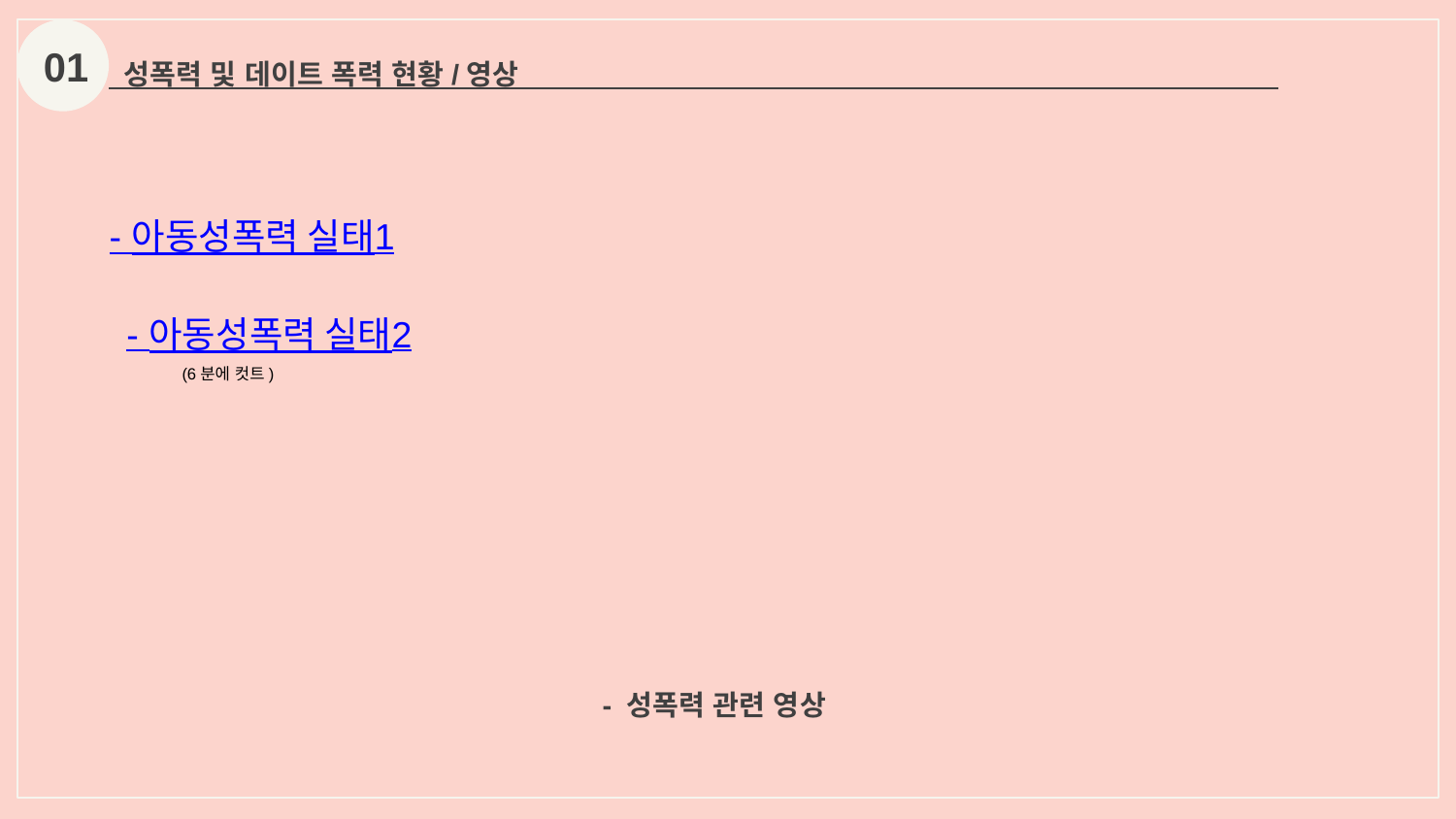

01
성폭력 및 데이트 폭력 현황/영상
- 아동성폭력 실태1
- 아동성폭력 실태2
            (6분에 컷트)
- 성폭력 관련 영상